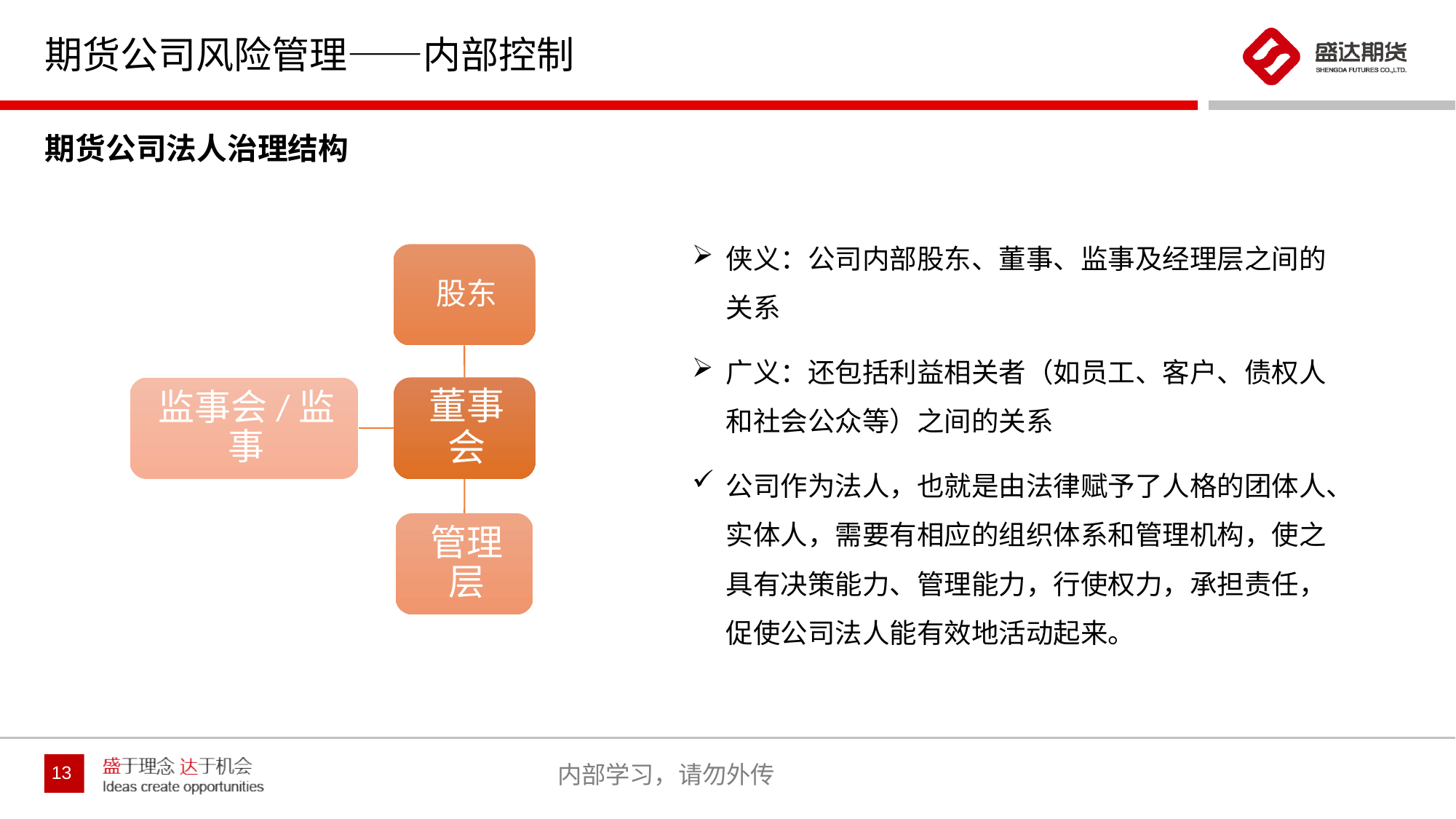

# 期货公司风险管理——内部控制
期货公司法人治理结构
董事会
股东
管理层
监事会/监事
侠义：公司内部股东、董事、监事及经理层之间的关系
广义：还包括利益相关者（如员工、客户、债权人和社会公众等）之间的关系
公司作为法人，也就是由法律赋予了人格的团体人、实体人，需要有相应的组织体系和管理机构，使之具有决策能力、管理能力，行使权力，承担责任，促使公司法人能有效地活动起来。